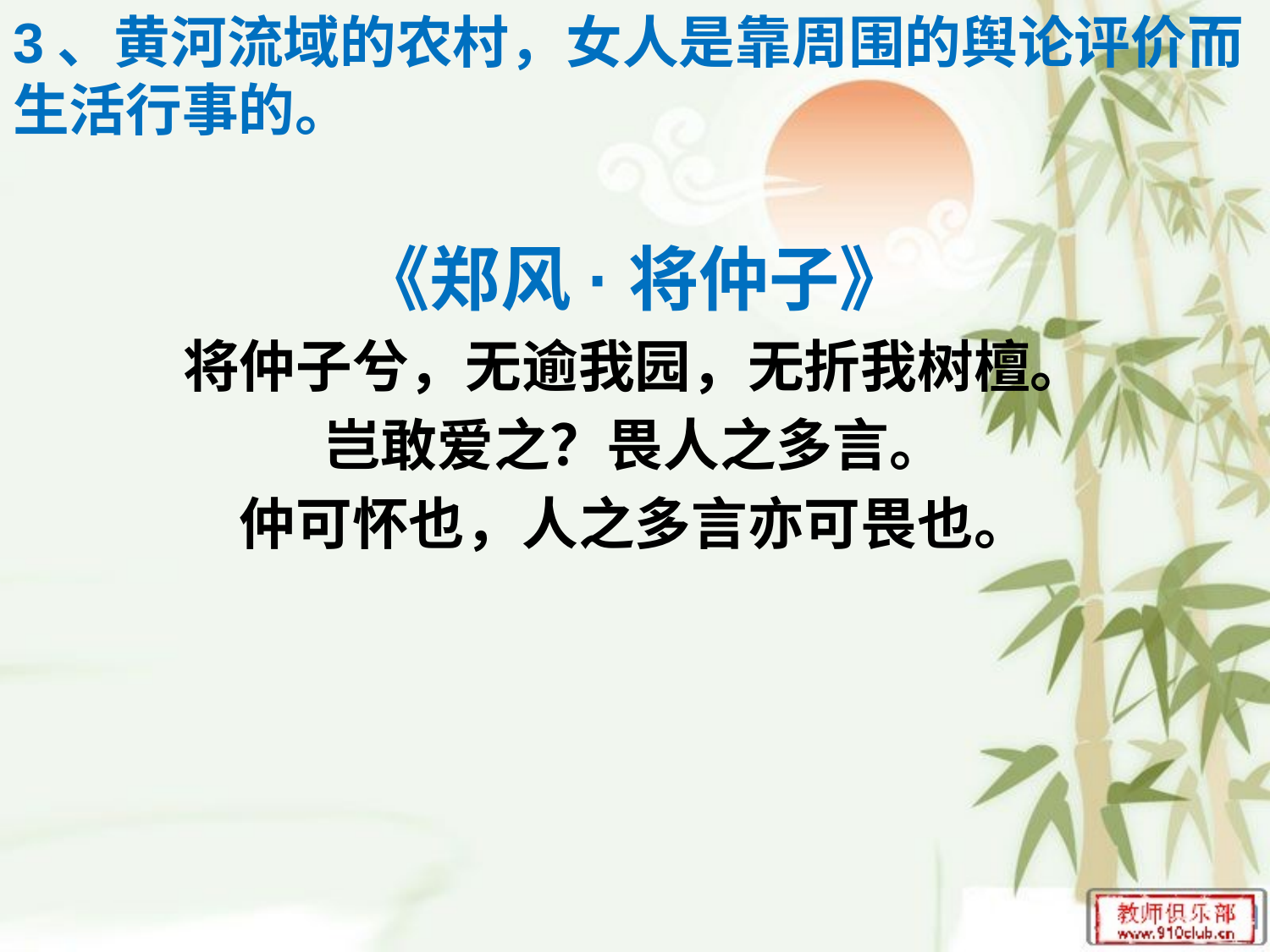

3、黄河流域的农村，女人是靠周围的舆论评价而生活行事的。

《郑风·将仲子》
将仲子兮，无逾我园，无折我树檀。
岂敢爱之？畏人之多言。
仲可怀也，人之多言亦可畏也。